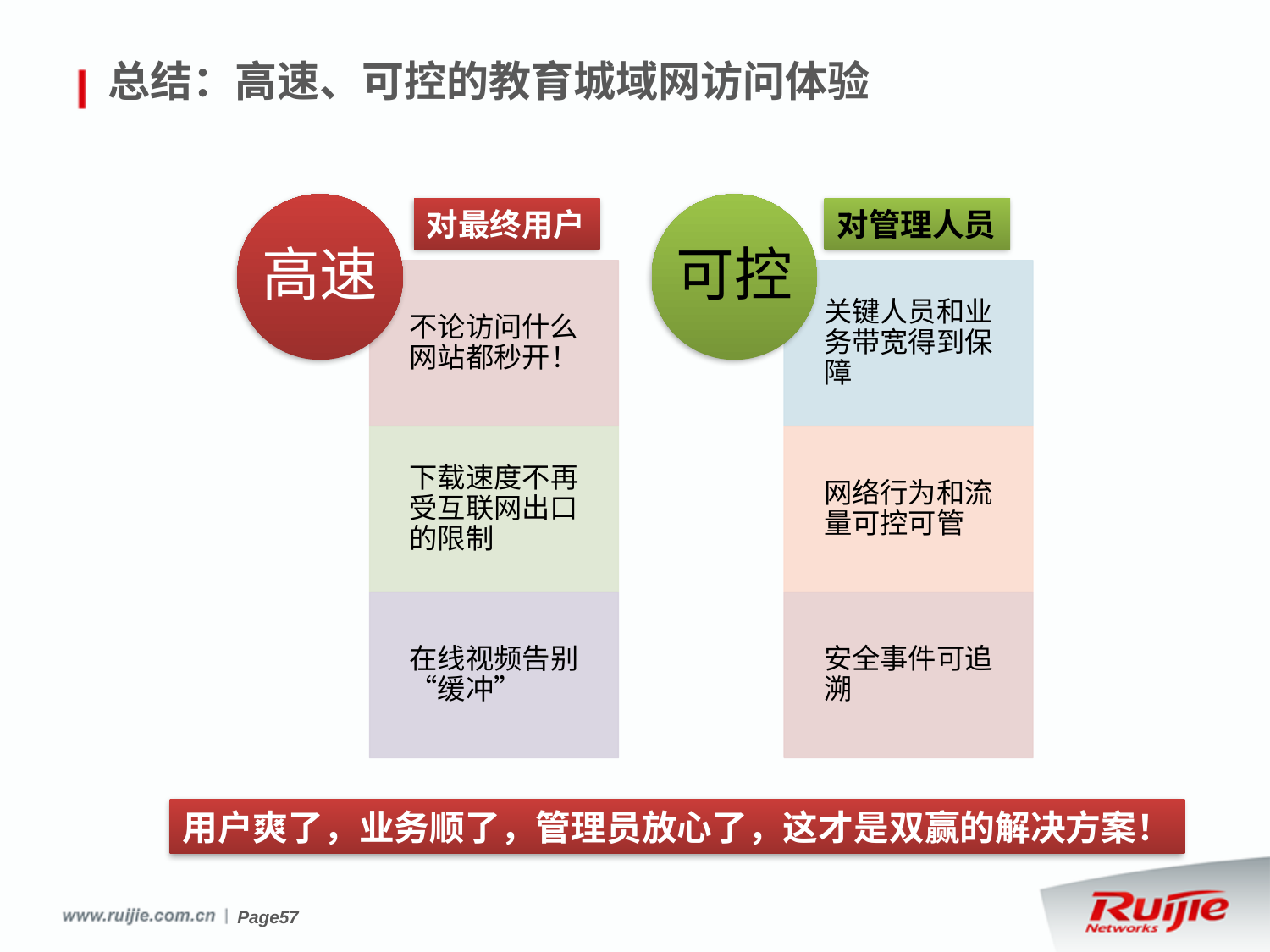

# 总结：高速、可控的教育城域网访问体验
不论访问什么网站都秒开！
下载速度不再受互联网出口的限制
在线视频告别“缓冲”
高速
关键人员和业务带宽得到保障
网络行为和流量可控可管
安全事件可追溯
可控
对最终用户
对管理人员
用户爽了，业务顺了，管理员放心了，这才是双赢的解决方案！